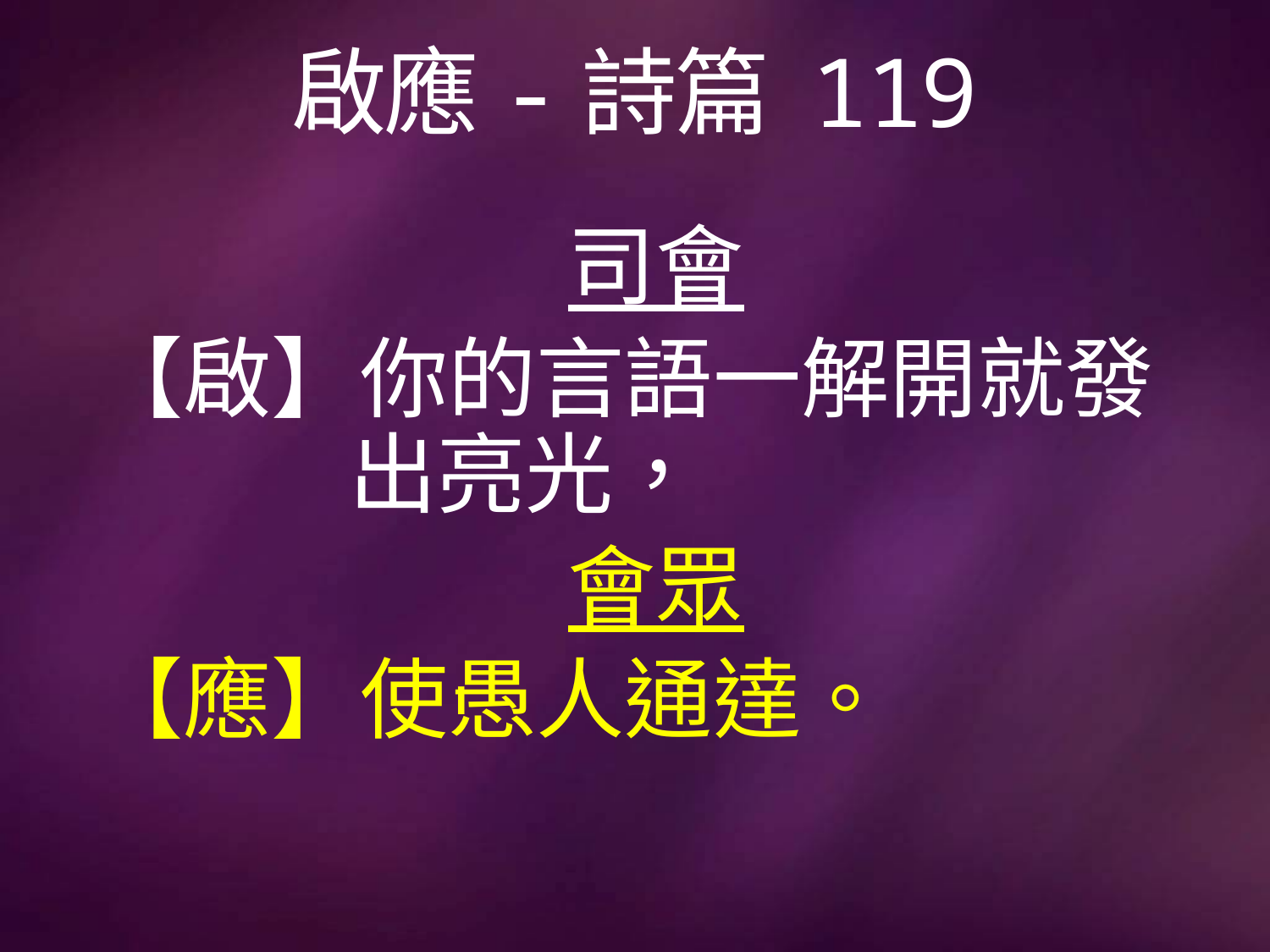

# 啟應-詩篇 119
司會
【啟】你的言語一解開就發		出亮光，
會眾
【應】使愚人通達。